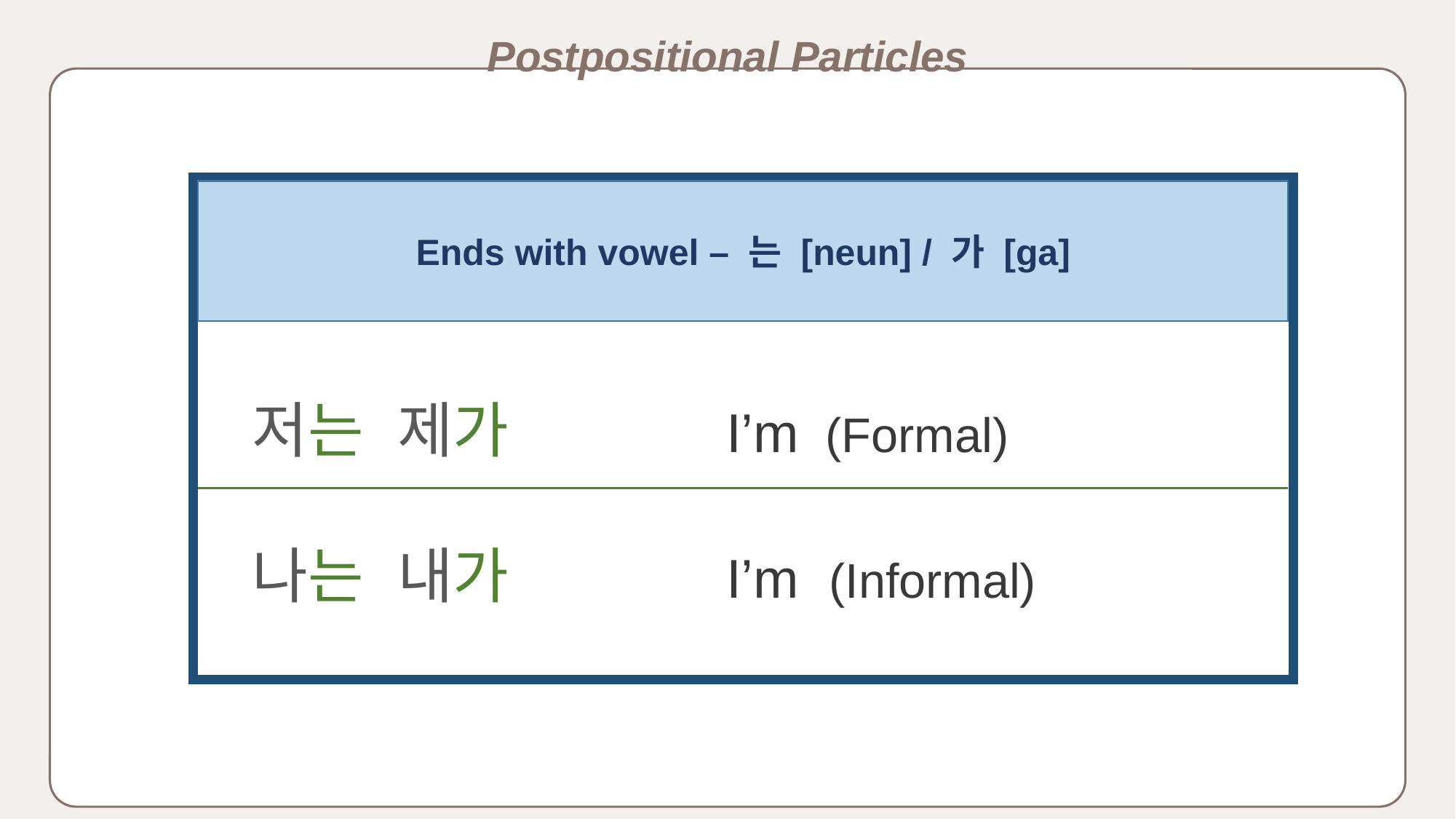

Postpositional Particles

  저는  제가            I’m  (Formal)

  나는  내가            I’m  (Informal)
Ends with vowel – 는 [neun] / 가 [ga]